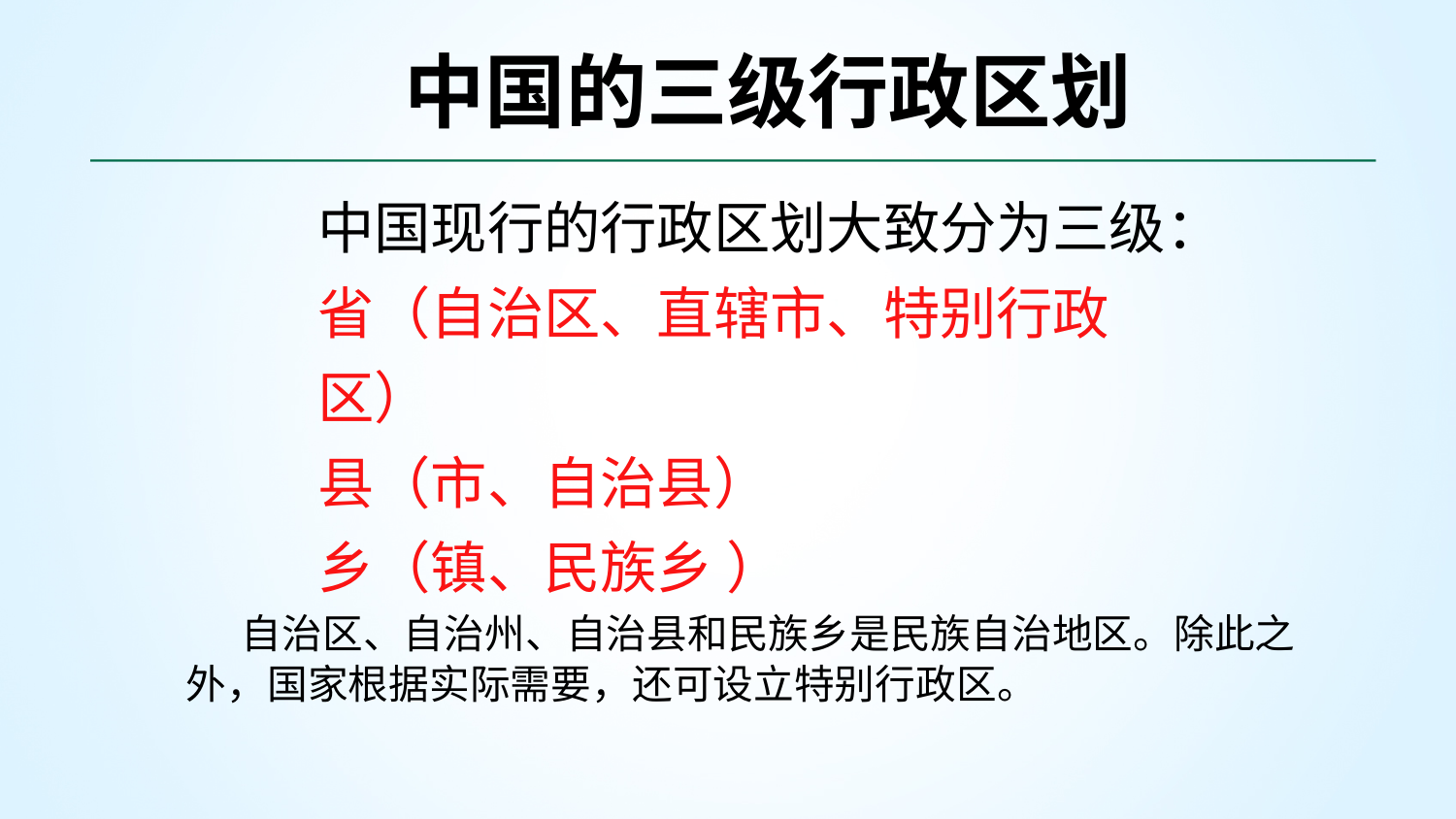

中国的三级行政区划
中国现行的行政区划大致分为三级：
省（自治区、直辖市、特别行政区）
县（市、自治县）
乡（镇、民族乡 ）
    自治区、自治州、自治县和民族乡是民族自治地区。除此之外，国家根据实际需要，还可设立特别行政区。